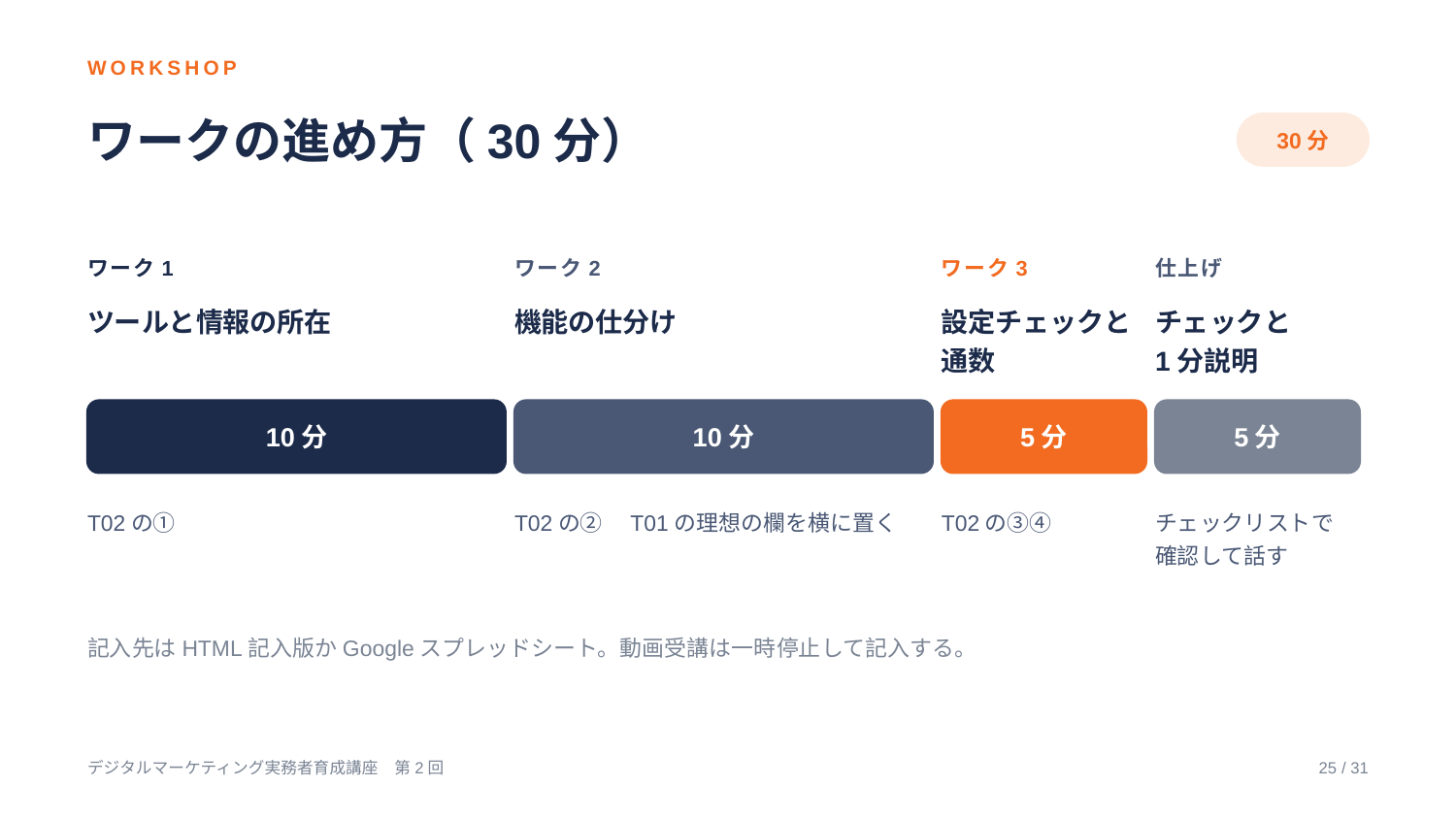

WORKSHOP
ワークの進め方（30分）

30分
ワーク1
ワーク2
ワーク3
仕上げ
ツールと情報の所在
機能の仕分け
設定チェックと
通数
チェックと
1分説明

10分

10分

5分

5分
T02の①
T02の②　T01の理想の欄を横に置く
T02の③④
チェックリストで
確認して話す
記入先はHTML記入版かGoogleスプレッドシート。動画受講は一時停止して記入する。
デジタルマーケティング実務者育成講座　第2回
25 / 31